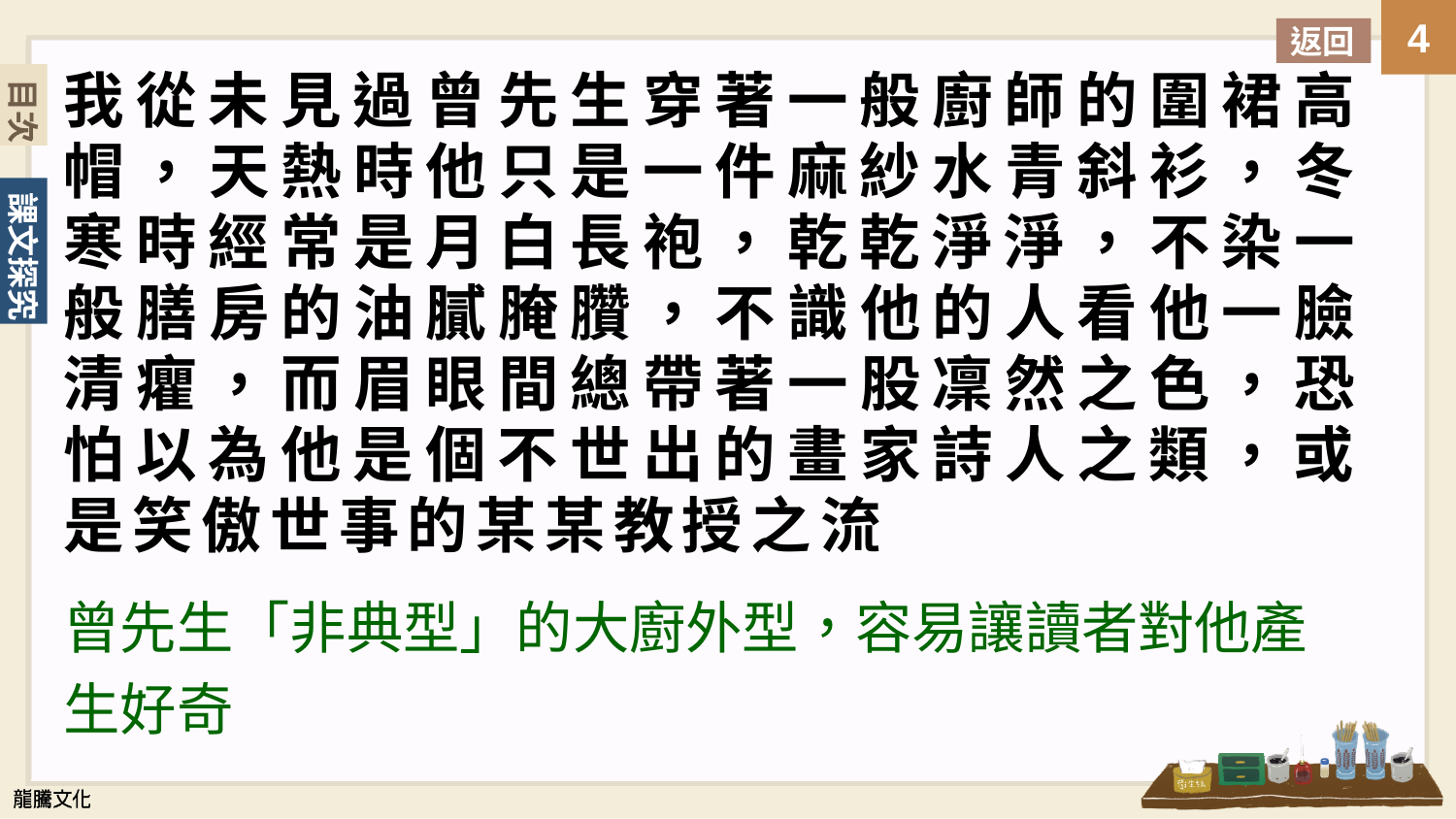

返回
我從未見過曾先生穿著一般廚師的圍裙高帽，天熱時他只是一件麻紗水青斜衫，冬寒時經常是月白長袍，乾乾淨淨，不染一般膳房的油膩腌臢，不識他的人看他一臉清癯，而眉眼間總帶著一股凜然之色，恐怕以為他是個不世出的畫家詩人之類，或是笑傲世事的某某教授之流
曾先生「非典型」的大廚外型，容易讓讀者對他產生好奇